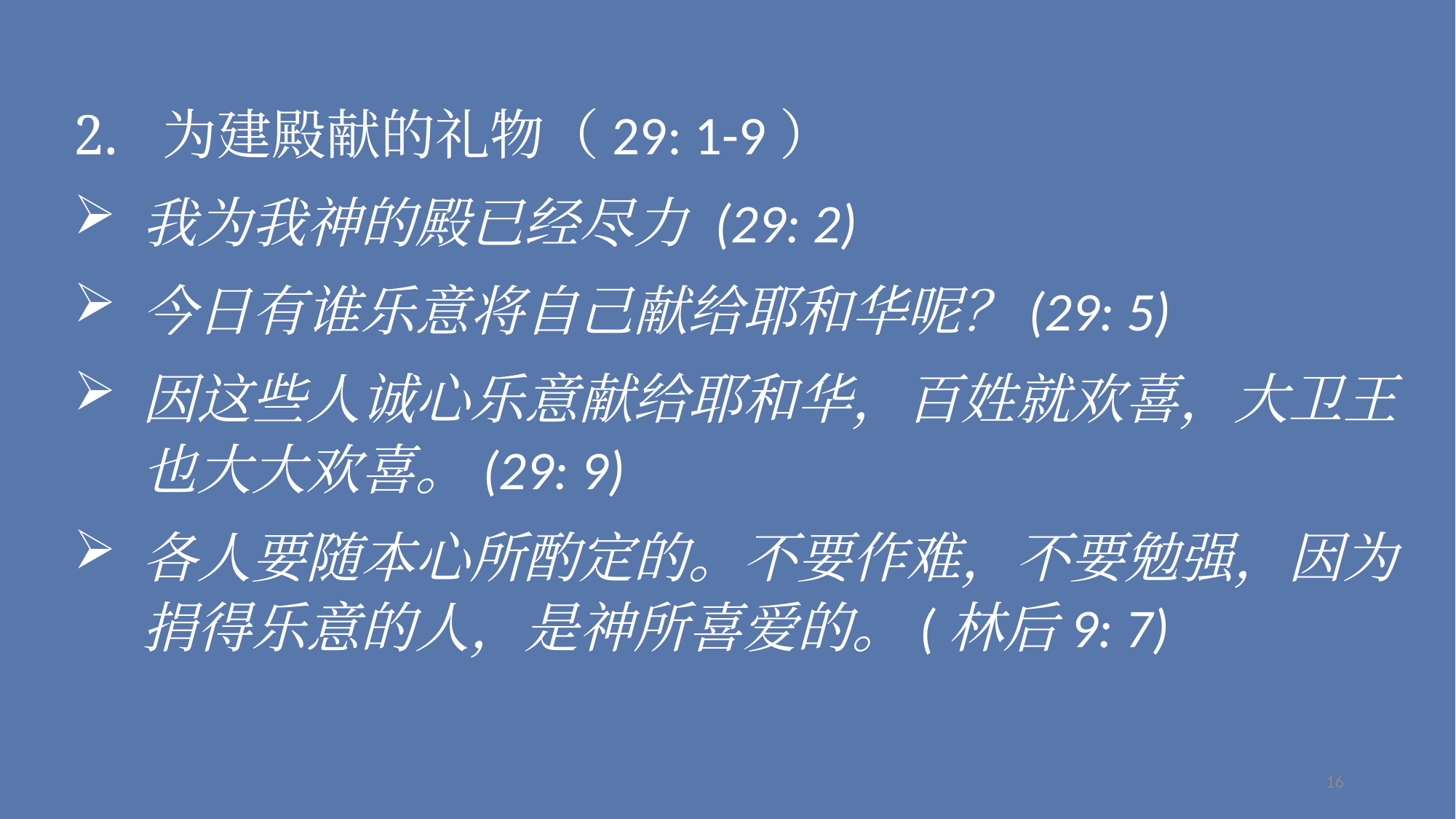

为建殿献的礼物（29: 1-9）
我为我神的殿已经尽力 (29: 2)
今日有谁乐意将自己献给耶和华呢？(29: 5)
因这些人诚心乐意献给耶和华，百姓就欢喜，大卫王也大大欢喜。(29: 9)
各人要随本心所酌定的。不要作难，不要勉强，因为捐得乐意的人，是神所喜爱的。(林后9: 7)

16